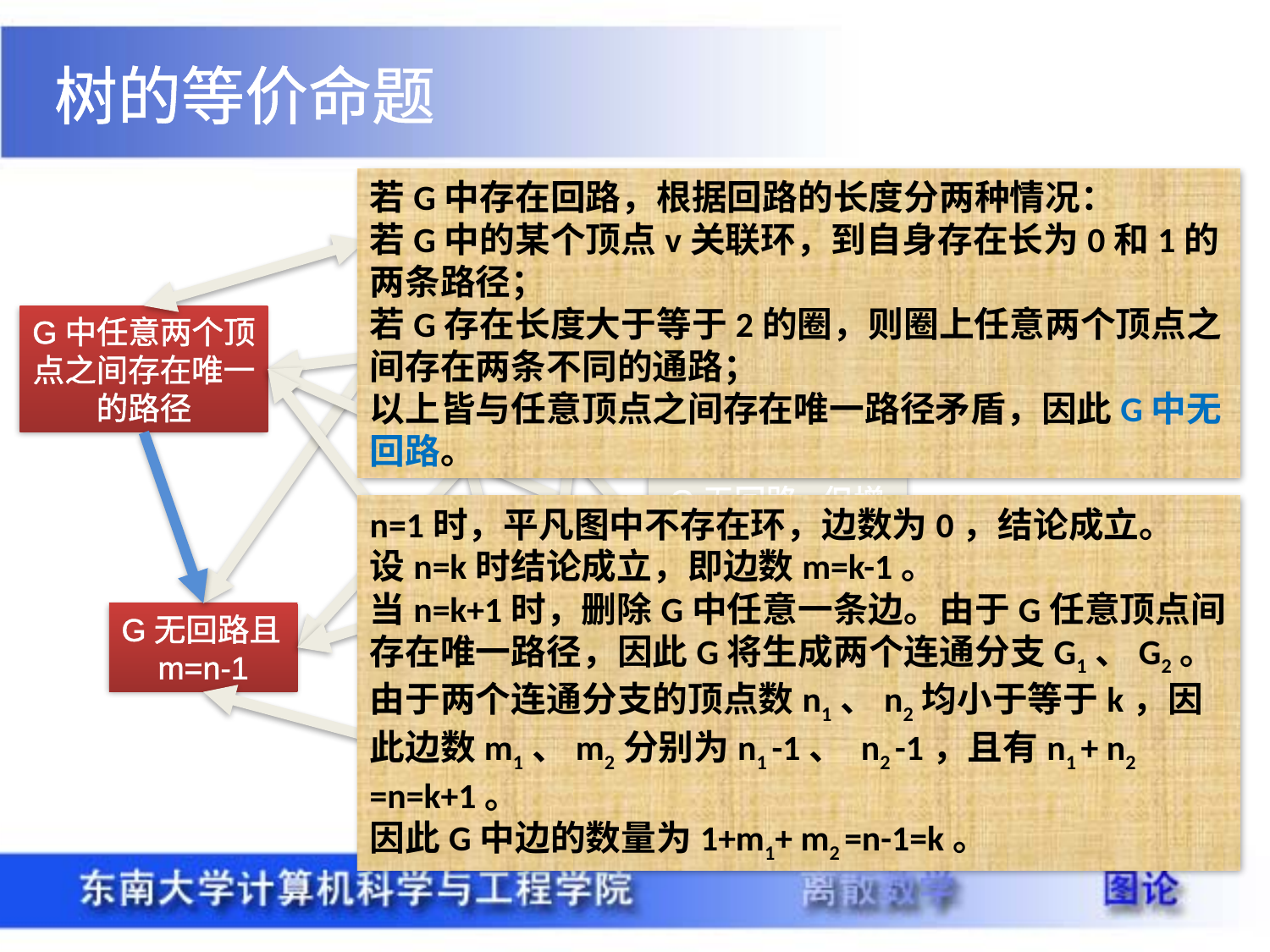

树的等价命题
若G中存在回路，根据回路的长度分两种情况：
若G中的某个顶点v关联环，到自身存在长为0和1的两条路径；
若G存在长度大于等于2的圈，则圈上任意两个顶点之间存在两条不同的通路；
以上皆与任意顶点之间存在唯一路径矛盾，因此G中无回路。
G是树
G连通且任何边都是桥
G中任意两个顶点之间存在唯一的路径
G无回路,但增加一边后得到且仅得一个圈
n=1时，平凡图中不存在环，边数为0，结论成立。
设n=k时结论成立，即边数m=k-1。
当n=k+1时，删除G中任意一条边。由于G任意顶点间存在唯一路径，因此G将生成两个连通分支G1、G2。由于两个连通分支的顶点数n1、n2均小于等于k，因此边数m1、m2分别为n1 -1、 n2 -1，且有n1 + n2 =n=k+1。
因此G中边的数量为1+m1+ m2 =n-1=k。
G无回路且m=n-1
G连通且m=n-1